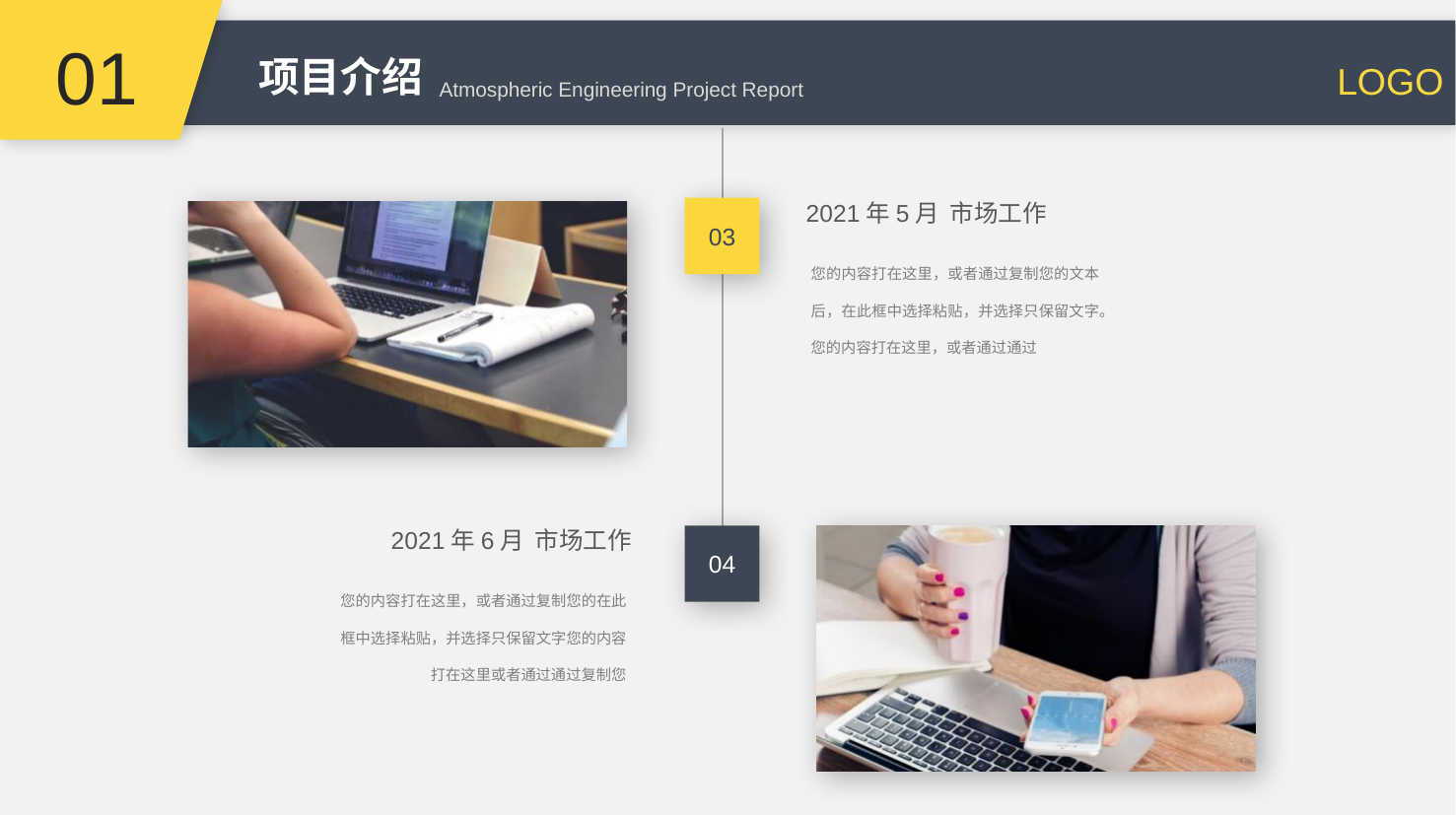

01
项目介绍
Atmospheric Engineering Project Report
03
2021年5月  市场工作

您的内容打在这里，或者通过复制您的文本后，在此框中选择粘贴，并选择只保留文字。您的内容打在这里，或者通过通过
2021年6月  市场工作
04

您的内容打在这里，或者通过复制您的在此框中选择粘贴，并选择只保留文字您的内容打在这里或者通过通过复制您